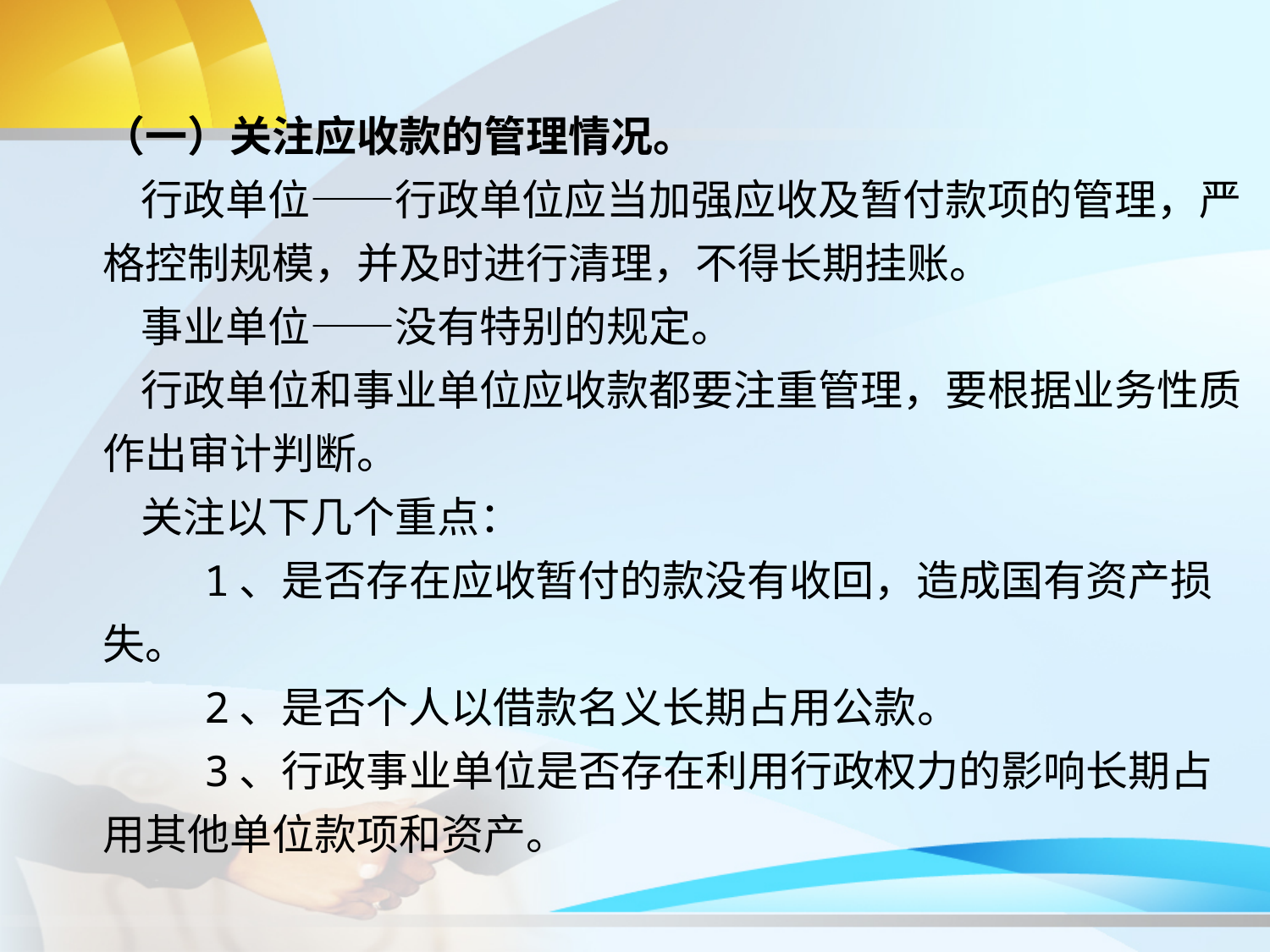

（一）关注应收款的管理情况。
   行政单位——行政单位应当加强应收及暂付款项的管理，严格控制规模，并及时进行清理，不得长期挂账。
   事业单位——没有特别的规定。
   行政单位和事业单位应收款都要注重管理，要根据业务性质作出审计判断。
   关注以下几个重点：
    1、是否存在应收暂付的款没有收回，造成国有资产损失。
    2、是否个人以借款名义长期占用公款。
    3、行政事业单位是否存在利用行政权力的影响长期占用其他单位款项和资产。